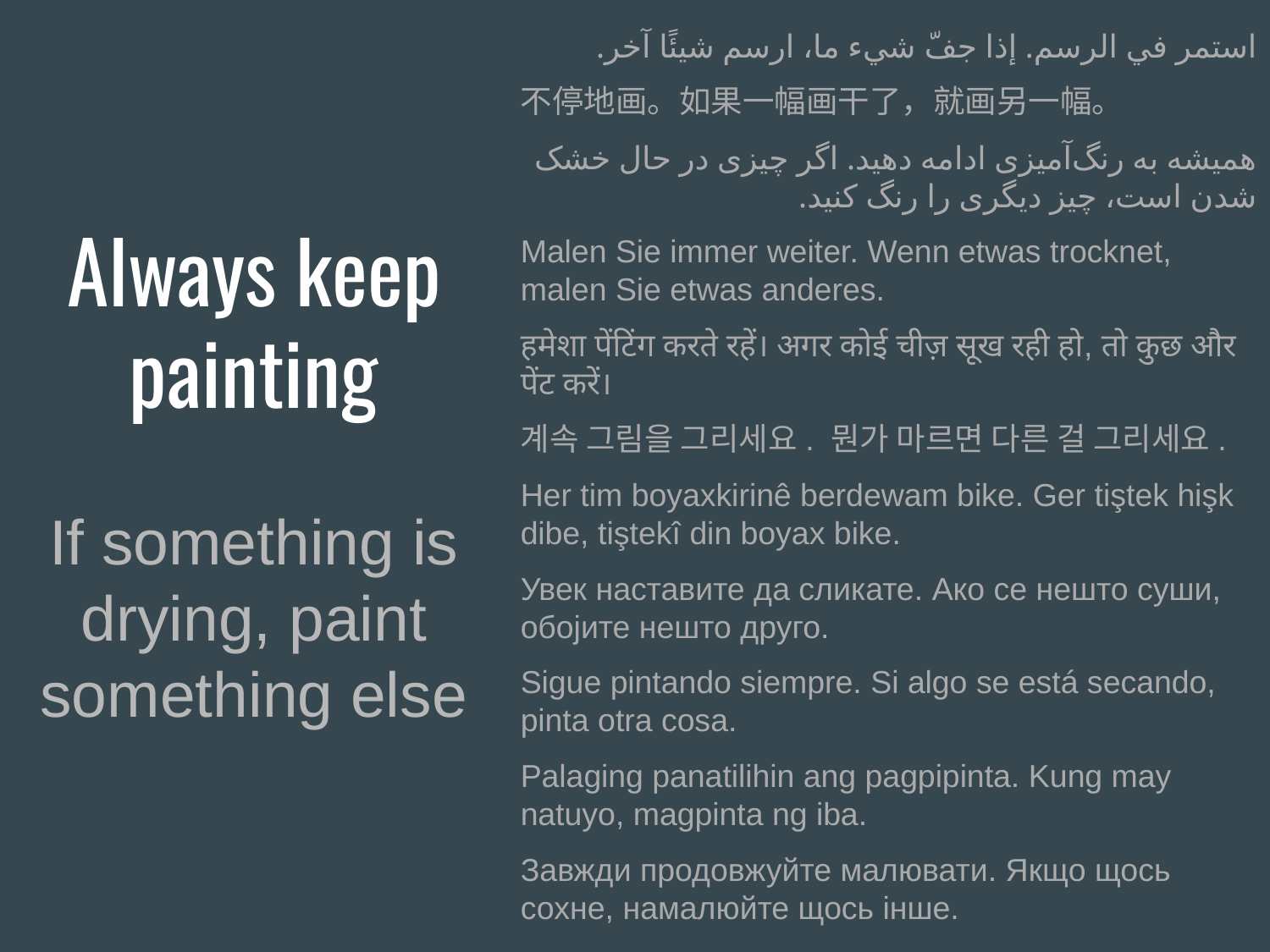

Always keep painting

If something is drying, paint something else
استمر في الرسم. إذا جفّ شيء ما، ارسم شيئًا آخر.
不停地画。如果一幅画干了，就画另一幅。
همیشه به رنگ‌آمیزی ادامه دهید. اگر چیزی در حال خشک شدن است، چیز دیگری را رنگ کنید.
Malen Sie immer weiter. Wenn etwas trocknet, malen Sie etwas anderes.
हमेशा पेंटिंग करते रहें। अगर कोई चीज़ सूख रही हो, तो कुछ और पेंट करें।
계속 그림을 그리세요. 뭔가 마르면 다른 걸 그리세요.
Her tim boyaxkirinê berdewam bike. Ger tiştek hişk dibe, tiştekî din boyax bike.
Увек наставите да сликате. Ако се нешто суши, обојите нешто друго.
Sigue pintando siempre. Si algo se está secando, pinta otra cosa.
Palaging panatilihin ang pagpipinta. Kung may natuyo, magpinta ng iba.
Завжди продовжуйте малювати. Якщо щось сохне, намалюйте щось інше.